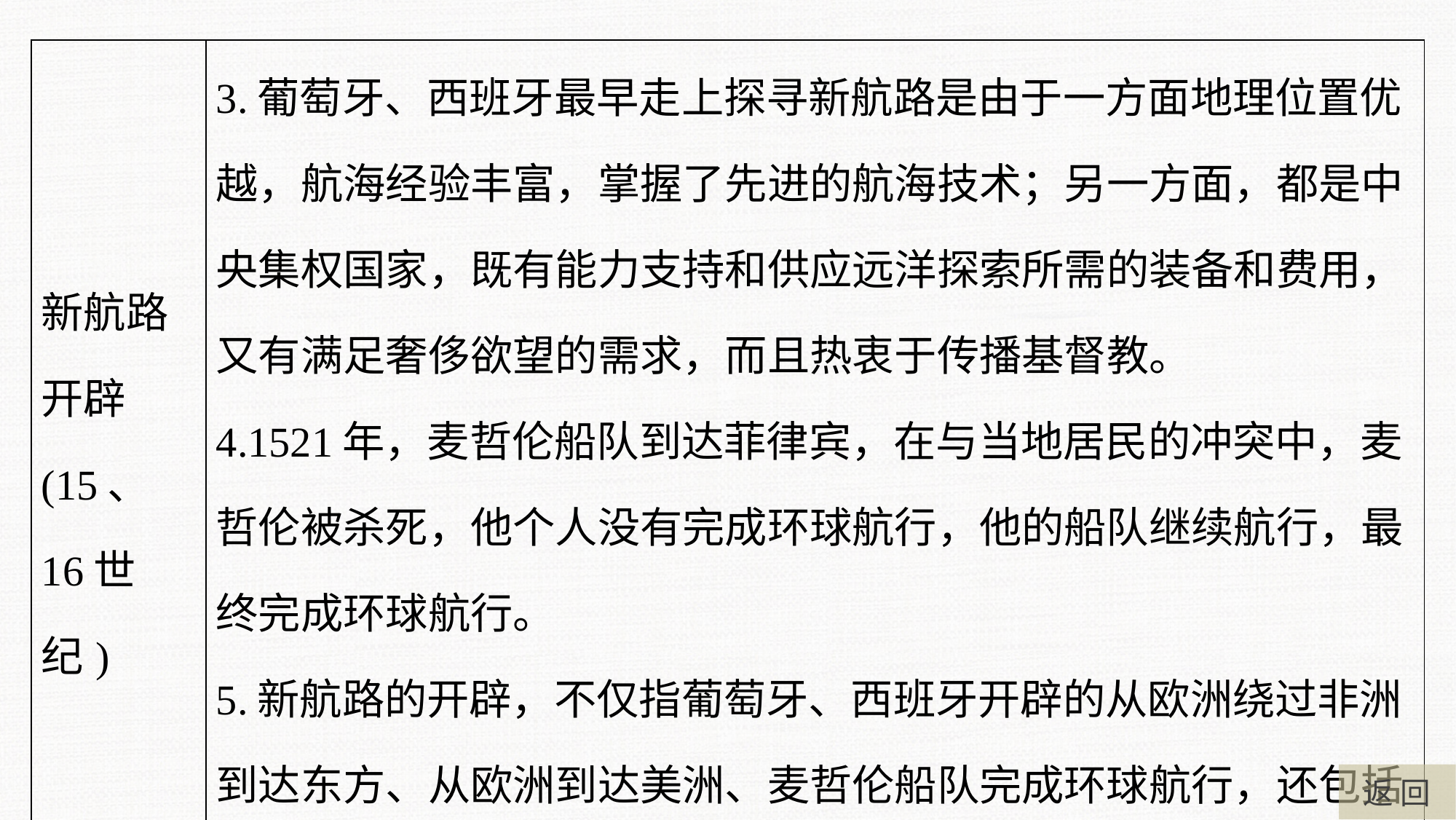

| 新航路开辟(15、 16世纪) | 3.葡萄牙、西班牙最早走上探寻新航路是由于一方面地理位置优越，航海经验丰富，掌握了先进的航海技术；另一方面，都是中央集权国家，既有能力支持和供应远洋探索所需的装备和费用，又有满足奢侈欲望的需求，而且热衷于传播基督教。 4.1521年，麦哲伦船队到达菲律宾，在与当地居民的冲突中，麦哲伦被杀死，他个人没有完成环球航行，他的船队继续航行，最终完成环球航行。 5.新航路的开辟，不仅指葡萄牙、西班牙开辟的从欧洲绕过非洲到达东方、从欧洲到达美洲、麦哲伦船队完成环球航行，还包括当时与后来的意大利人、英国人、荷兰人等开辟的其他航线。 |
| --- | --- |
返 回